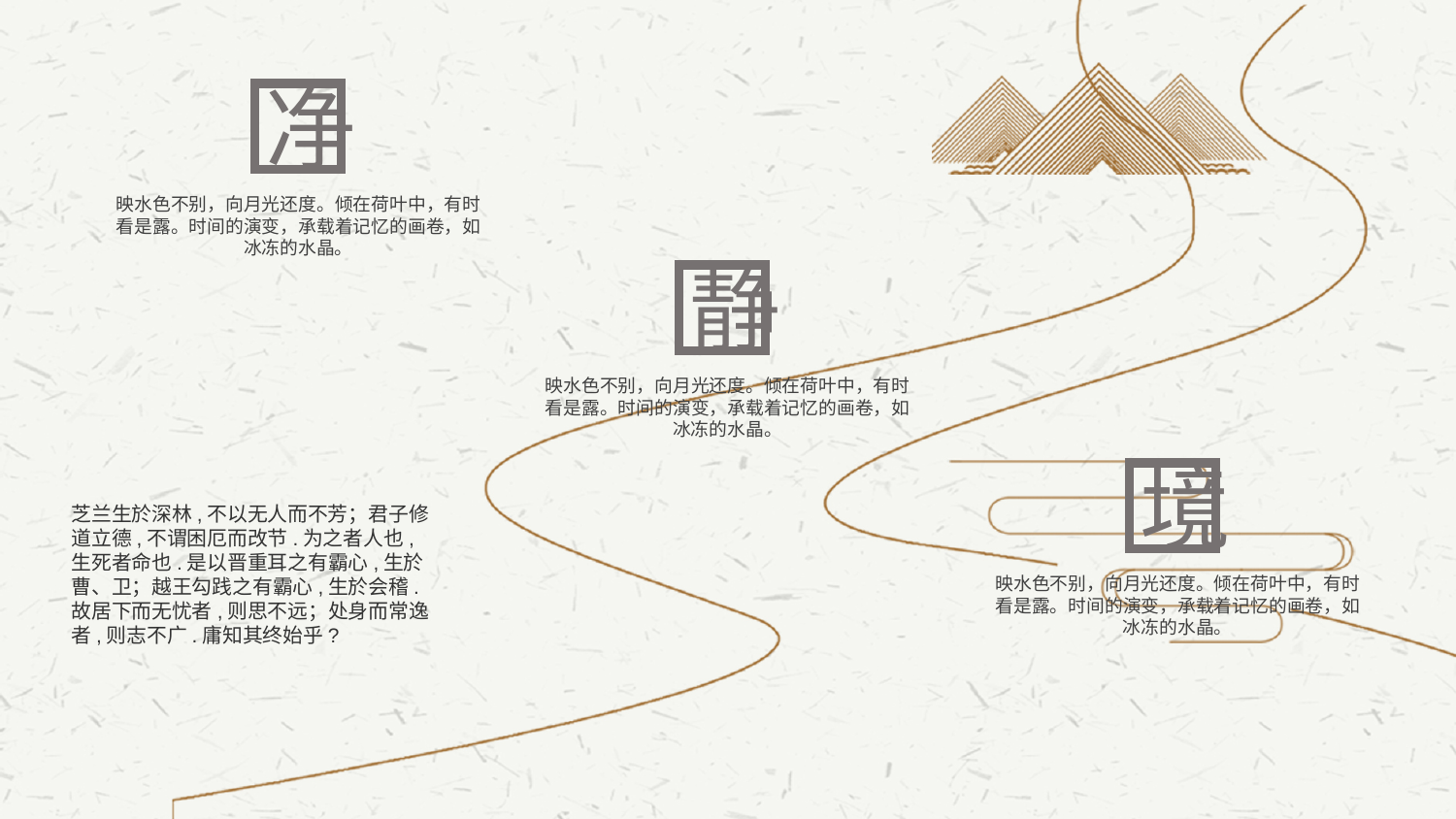

净
映水色不别，向月光还度。倾在荷叶中，有时看是露。时间的演变，承载着记忆的画卷，如冰冻的水晶。
静
映水色不别，向月光还度。倾在荷叶中，有时看是露。时间的演变，承载着记忆的画卷，如冰冻的水晶。
境
芝兰生於深林,不以无人而不芳；君子修道立德,不谓困厄而改节.为之者人也,生死者命也.是以晋重耳之有霸心,生於曹、卫；越王勾践之有霸心,生於会稽.故居下而无忧者,则思不远；处身而常逸者,则志不广.庸知其终始乎?
映水色不别，向月光还度。倾在荷叶中，有时看是露。时间的演变，承载着记忆的画卷，如冰冻的水晶。